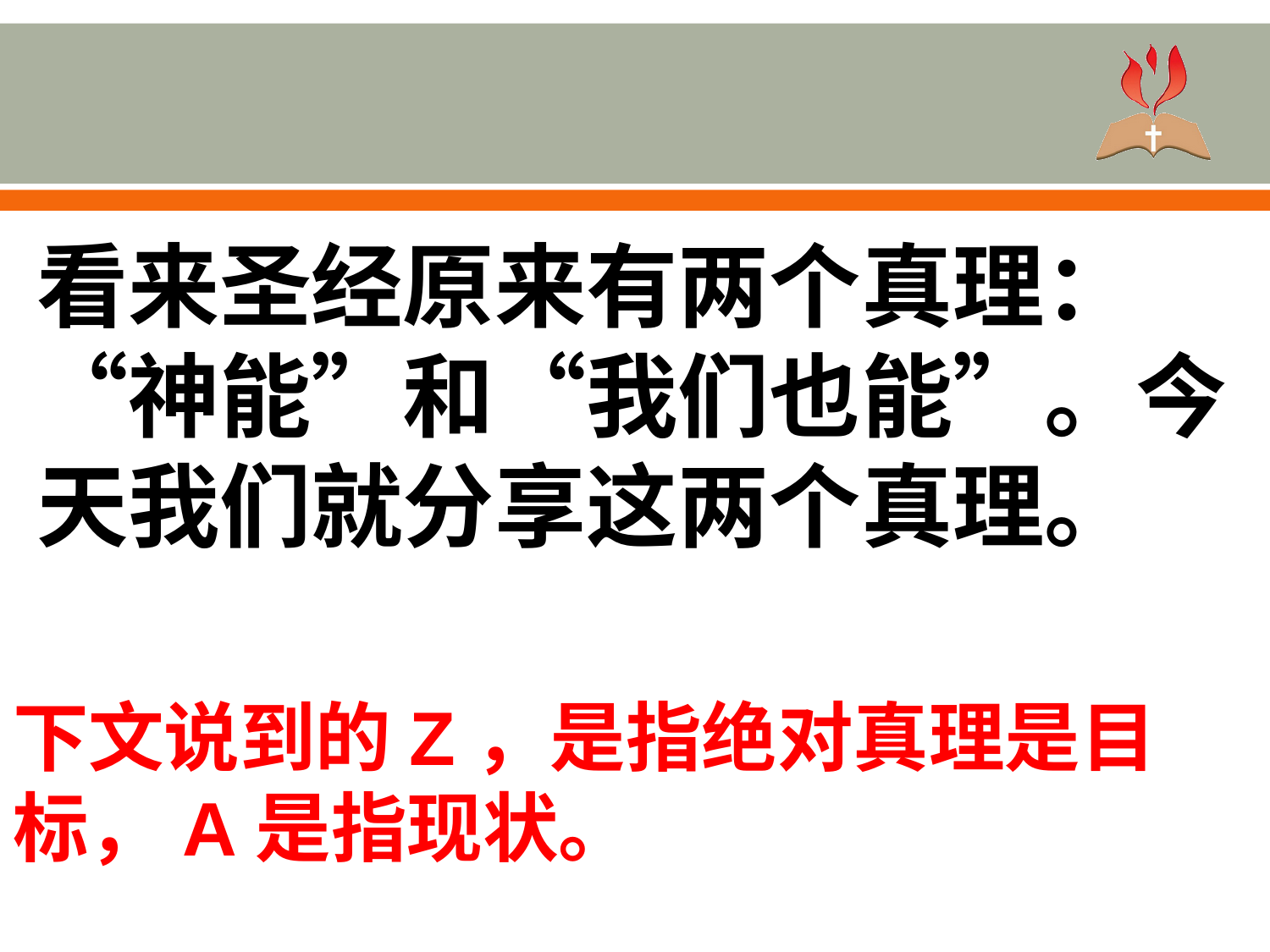

看来圣经原来有两个真理：“神能”和“我们也能”。今天我们就分享这两个真理。

下文说到的Z，是指绝对真理是目标，A是指现状。